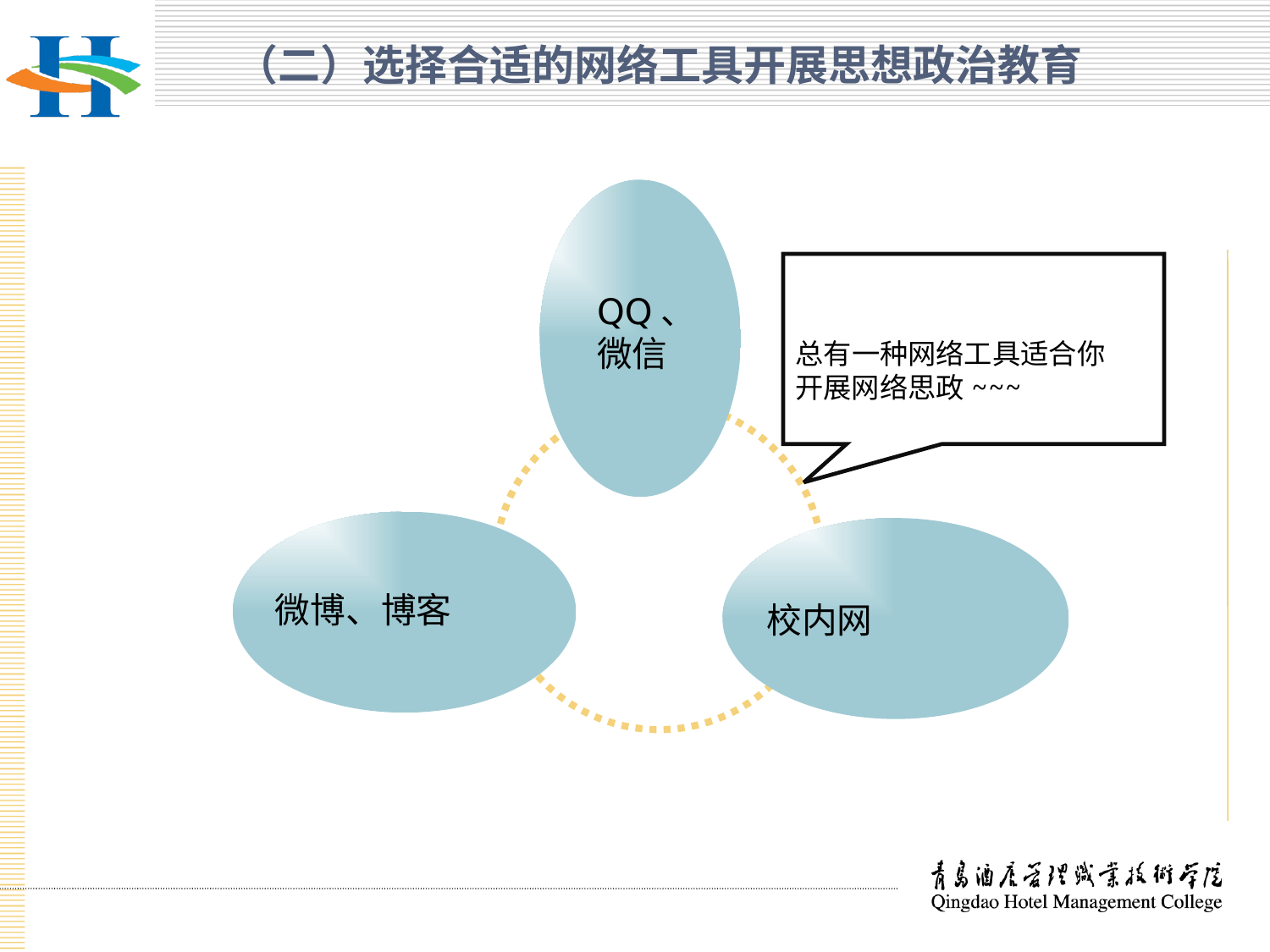

# （二）选择合适的网络工具开展思想政治教育

QQ、微信

总有一种网络工具适合你
开展网络思政~~~

微博、博客

校内网